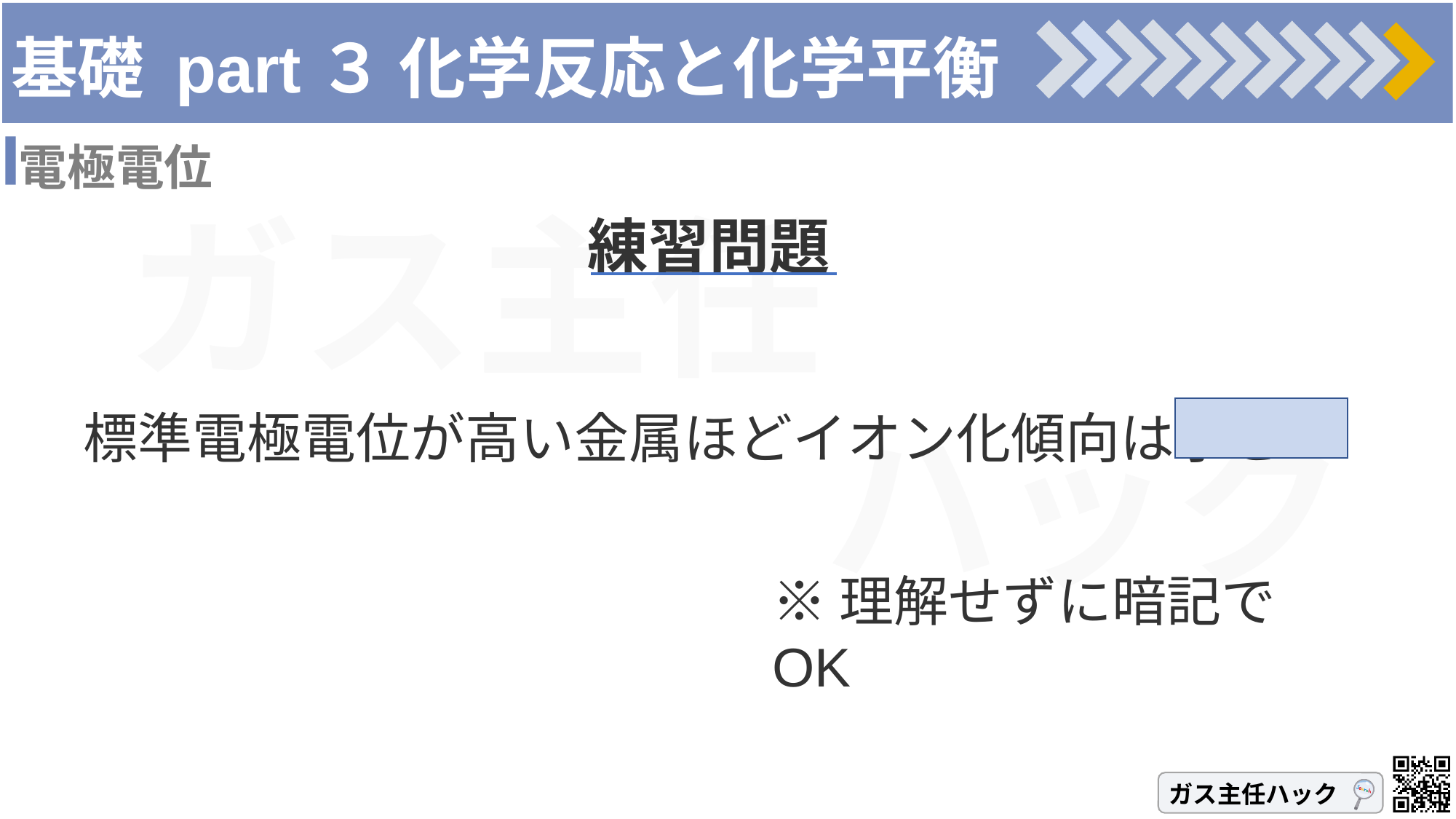

# 基礎 part３ 化学反応と化学平衡

電極電位

練習問題
標準電極電位が高い金属ほどイオン化傾向は小さい

※理解せずに暗記でOK